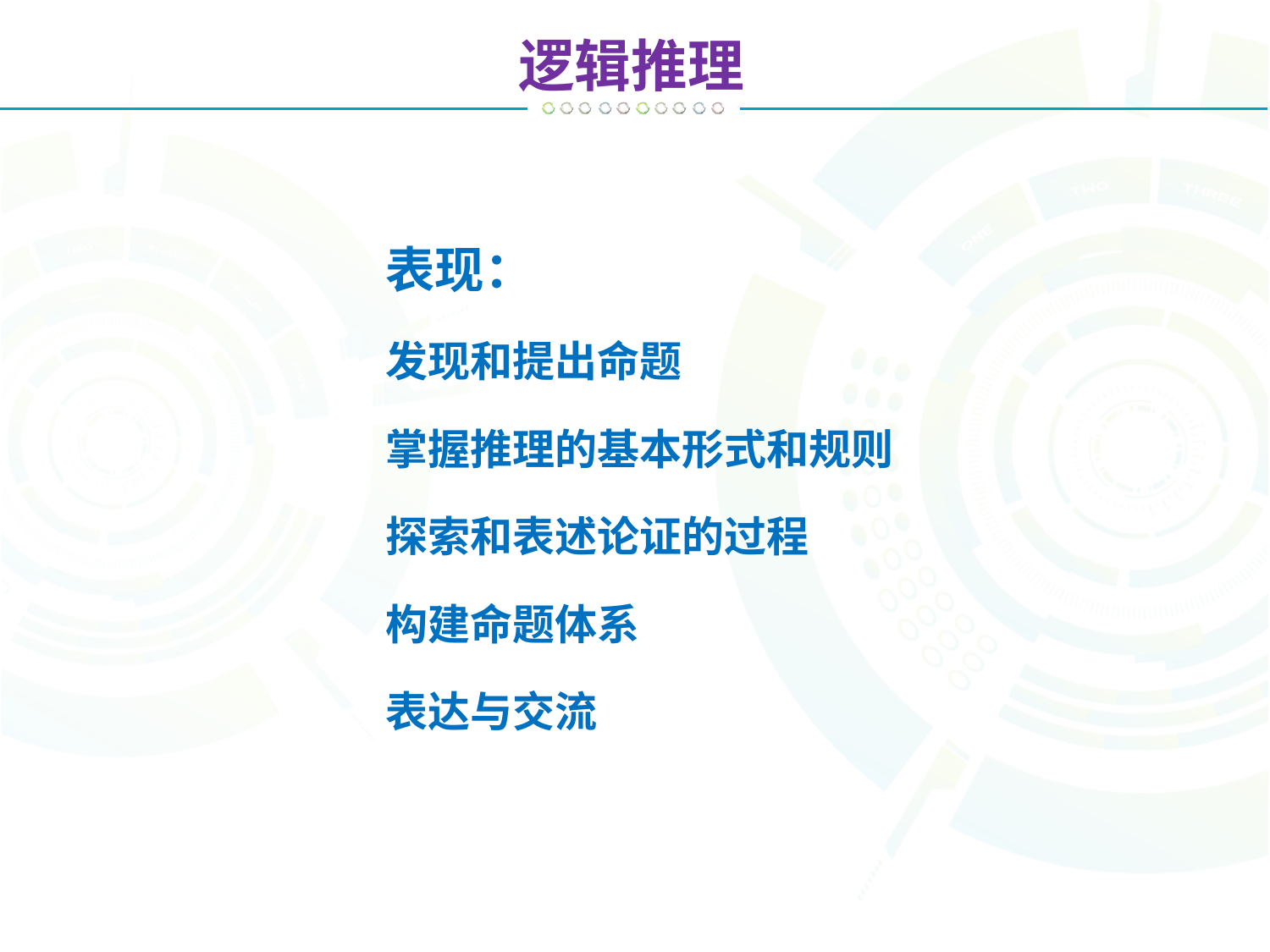

逻辑推理
表现：
发现和提出命题
掌握推理的基本形式和规则
探索和表述论证的过程
构建命题体系
表达与交流